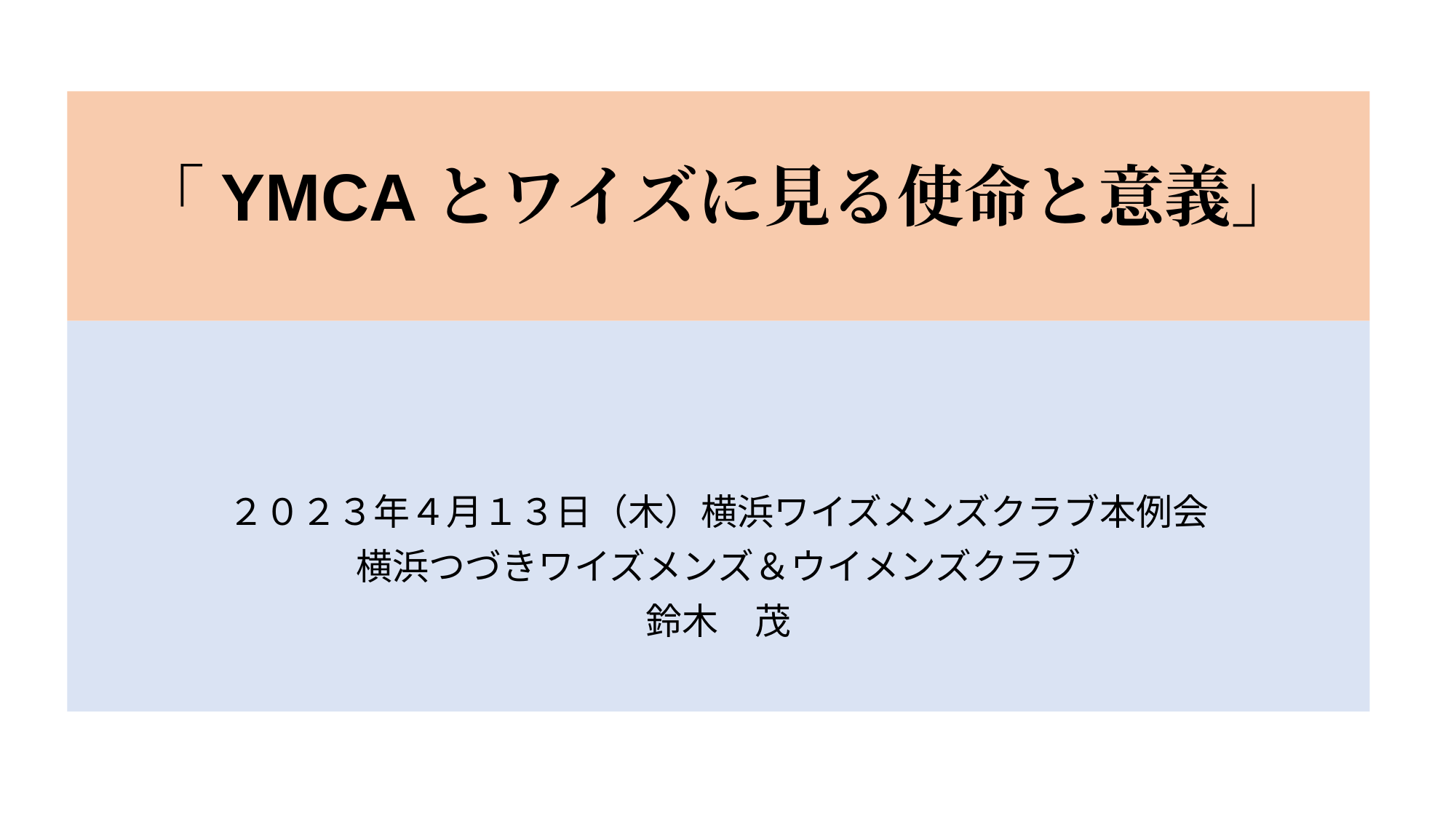

# 「YMCAとワイズに見る使命と意義」

２０２３年４月１３日（木）横浜ワイズメンズクラブ本例会
横浜つづきワイズメンズ＆ウイメンズクラブ
鈴木　茂